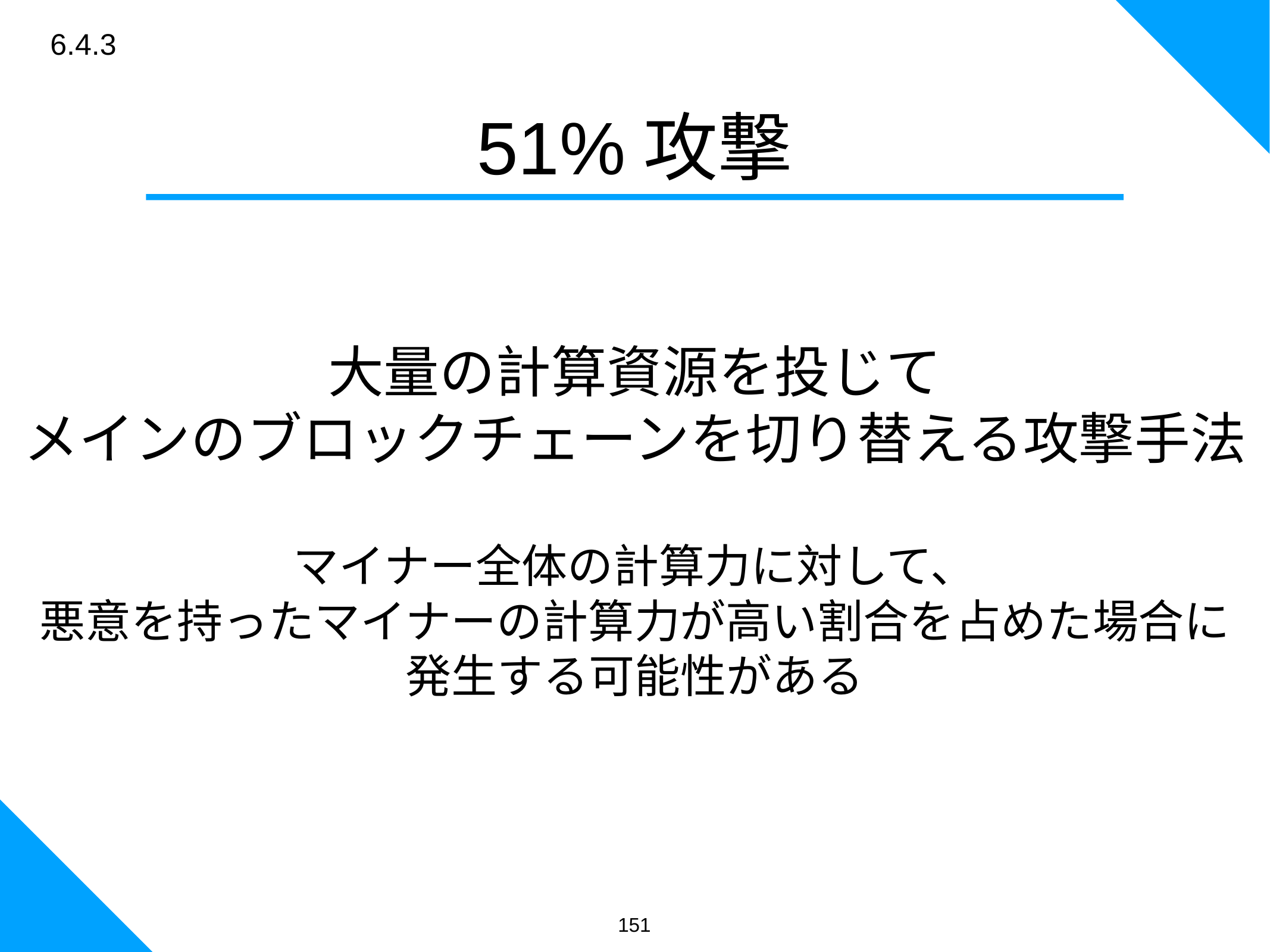

6.4.3
51%攻撃
大量の計算資源を投じて
メインのブロックチェーンを切り替える攻撃手法
マイナー全体の計算力に対して、
悪意を持ったマイナーの計算力が高い割合を占めた場合に
発生する可能性がある
151